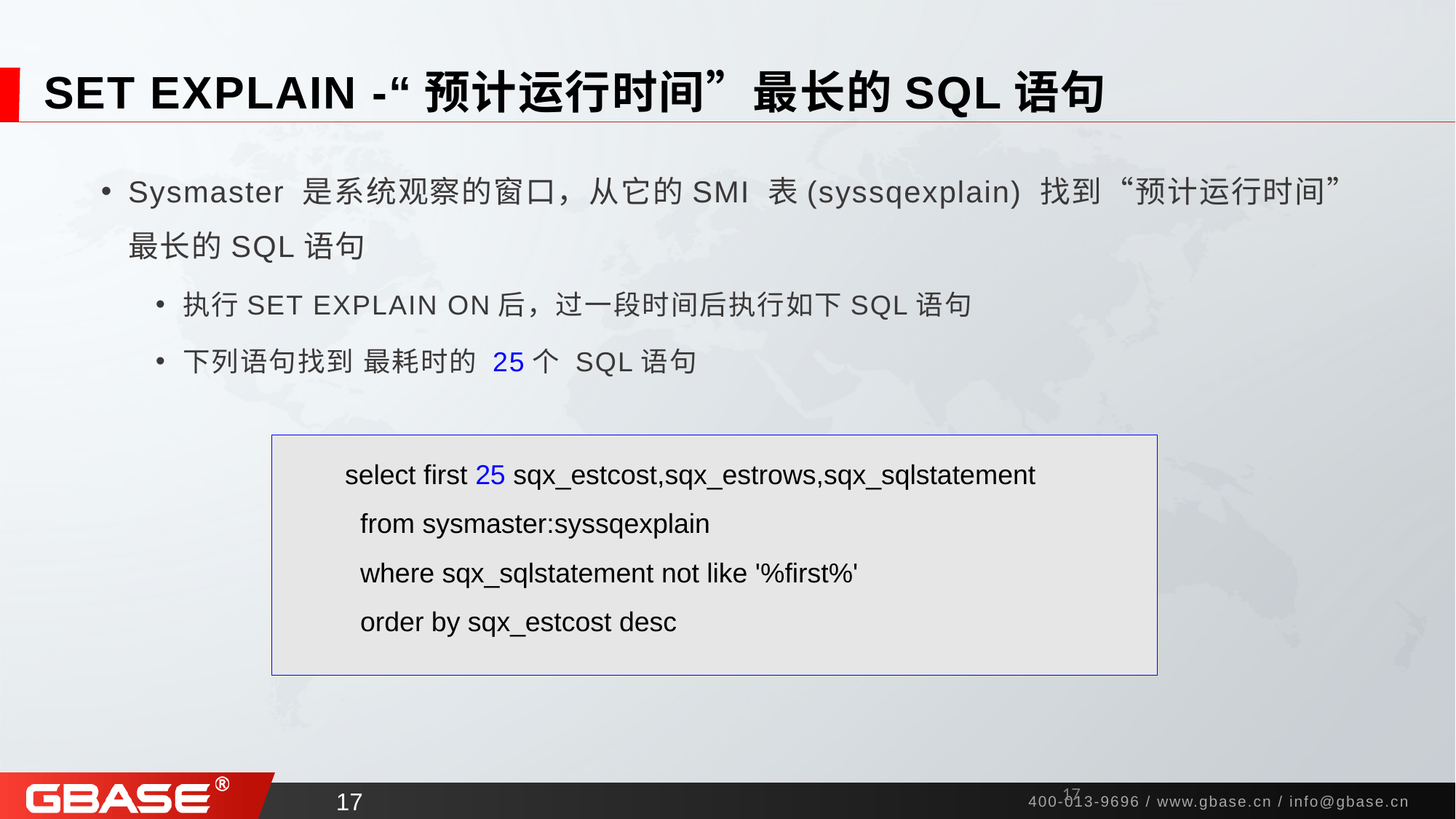

# SET EXPLAIN -“预计运行时间”最长的SQL语句
Sysmaster 是系统观察的窗口，从它的SMI 表(syssqexplain) 找到“预计运行时间”最长的SQL语句
执行SET EXPLAIN ON后，过一段时间后执行如下SQL语句
下列语句找到 最耗时的 25个 SQL语句

 select first 25 sqx_estcost,sqx_estrows,sqx_sqlstatement
   from sysmaster:syssqexplain
   where sqx_sqlstatement not like '%first%'
   order by sqx_estcost desc

17